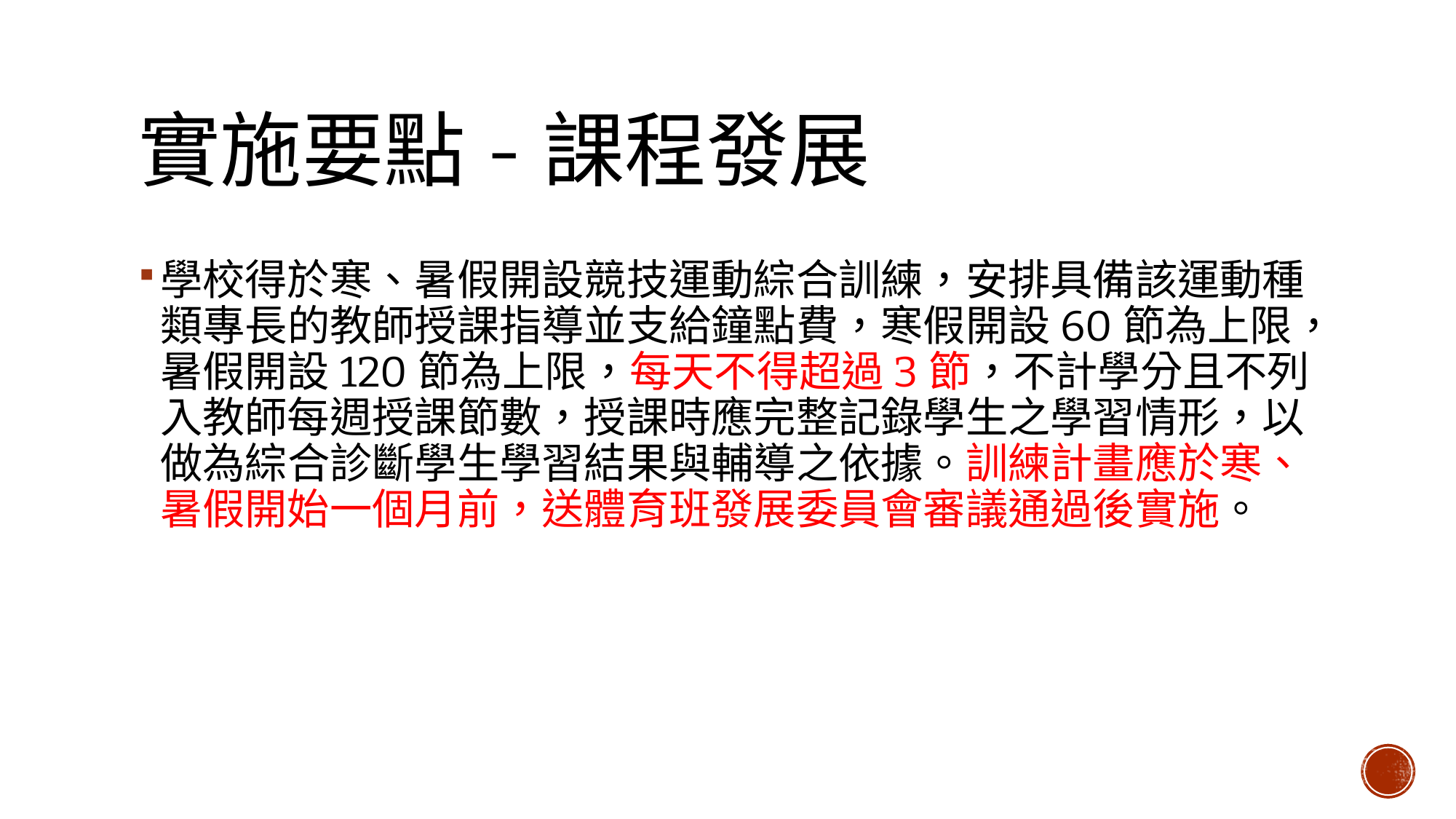

# 實施要點-課程發展
學校得於寒、暑假開設競技運動綜合訓練，安排具備該運動種類專長的教師授課指導並支給鐘點費，寒假開設60節為上限，暑假開設120節為上限，每天不得超過3節，不計學分且不列入教師每週授課節數，授課時應完整記錄學生之學習情形，以做為綜合診斷學生學習結果與輔導之依據。訓練計畫應於寒、暑假開始一個月前，送體育班發展委員會審議通過後實施。